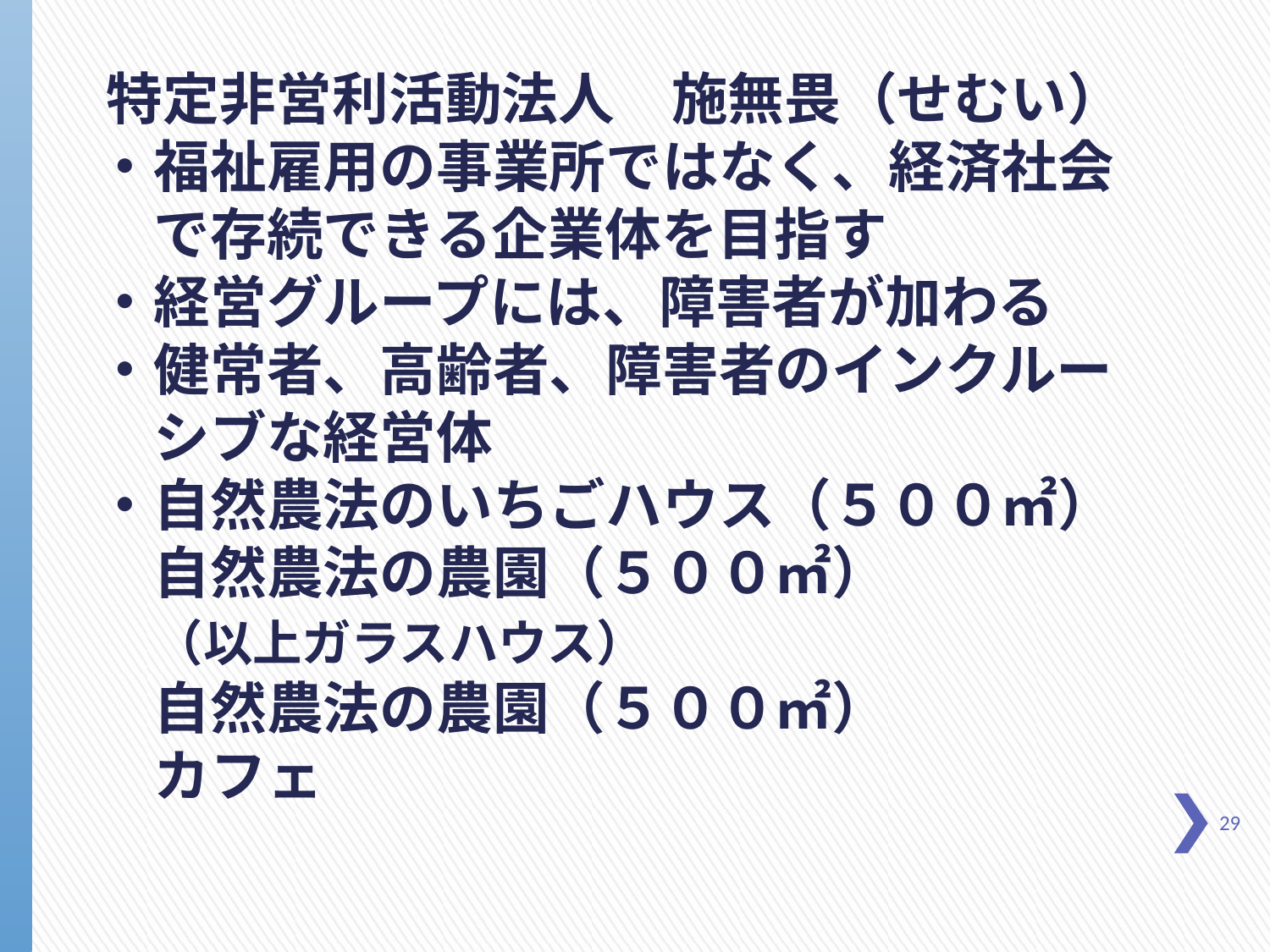

特定非営利活動法人　施無畏（せむい）
・福祉雇用の事業所ではなく、経済社会
　で存続できる企業体を目指す
・経営グループには、障害者が加わる
・健常者、高齢者、障害者のインクルー
　シブな経営体
・自然農法のいちごハウス（５００㎡）
　自然農法の農園（５００㎡）
　（以上ガラスハウス）
　自然農法の農園（５００㎡）
　カフェ
29